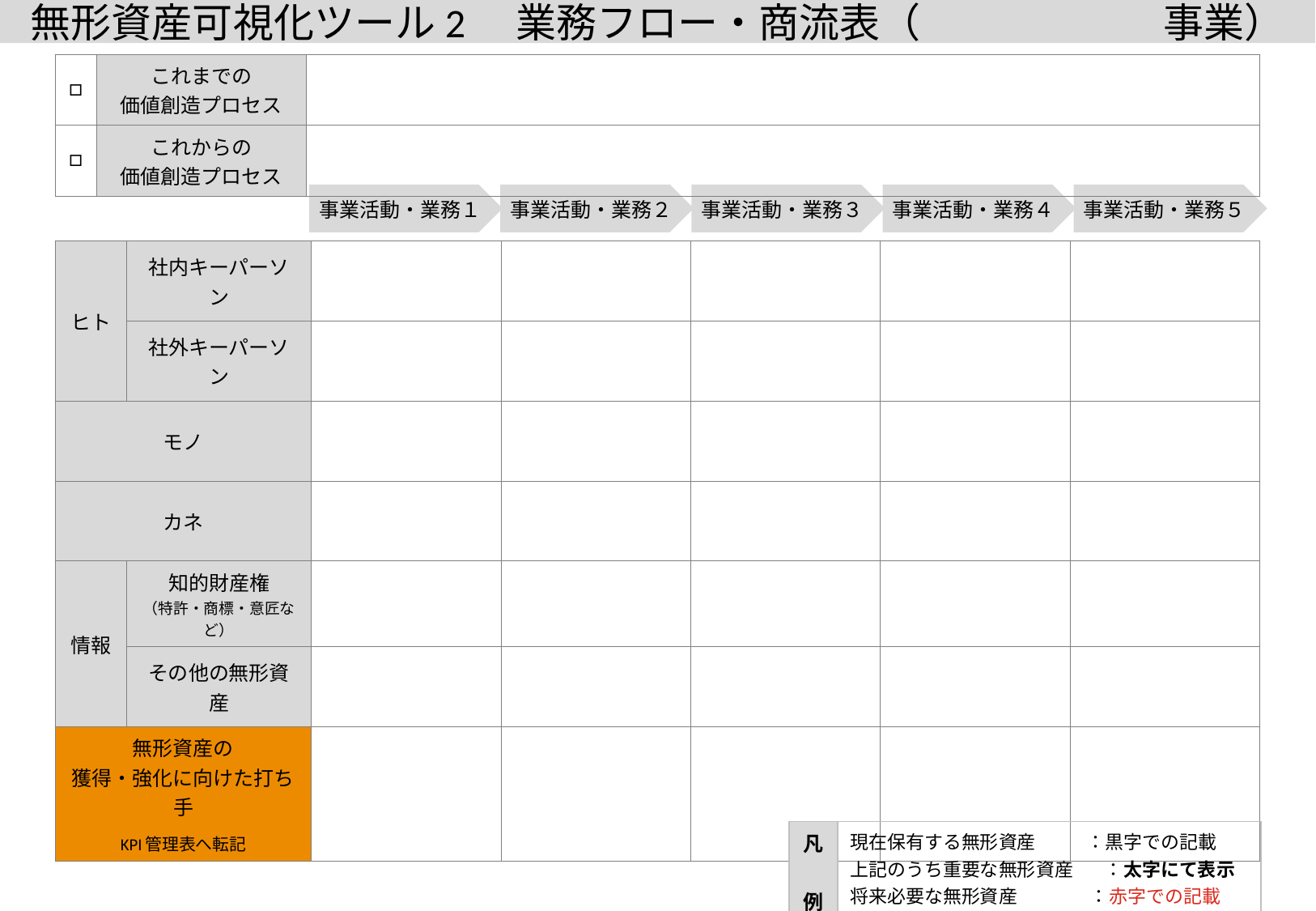

無形資産可視化ツール2　業務フロー・商流表（　　　　　　事業）
| □ | これまでの 価値創造プロセス |  |
| --- | --- | --- |
| □ | これからの 価値創造プロセス |  |
事業活動・業務１
事業活動・業務２
事業活動・業務３
事業活動・業務４
事業活動・業務５
| ヒト | 社内キーパーソン |  |  |  |  |  |
| --- | --- | --- | --- | --- | --- | --- |
|  | 社外キーパーソン |  |  |  |  |  |
| モノ |  |  |  |  |  |  |
| カネ |  |  |  |  |  |  |
| 情報 | 知的財産権 （特許・商標・意匠など） |  |  |  |  |  |
|  | その他の無形資産 |  |  |  |  |  |
| 無形資産の 獲得・強化に向けた打ち手 KPI管理表へ転記 |  |  |  |  |  |  |
| 凡　例 | 現在保有する無形資産 ：黒字での記載 上記のうち重要な無形資産　 ：太字にて表示 将来必要な無形資産 　　　 ：赤字での記載 |
| --- | --- |